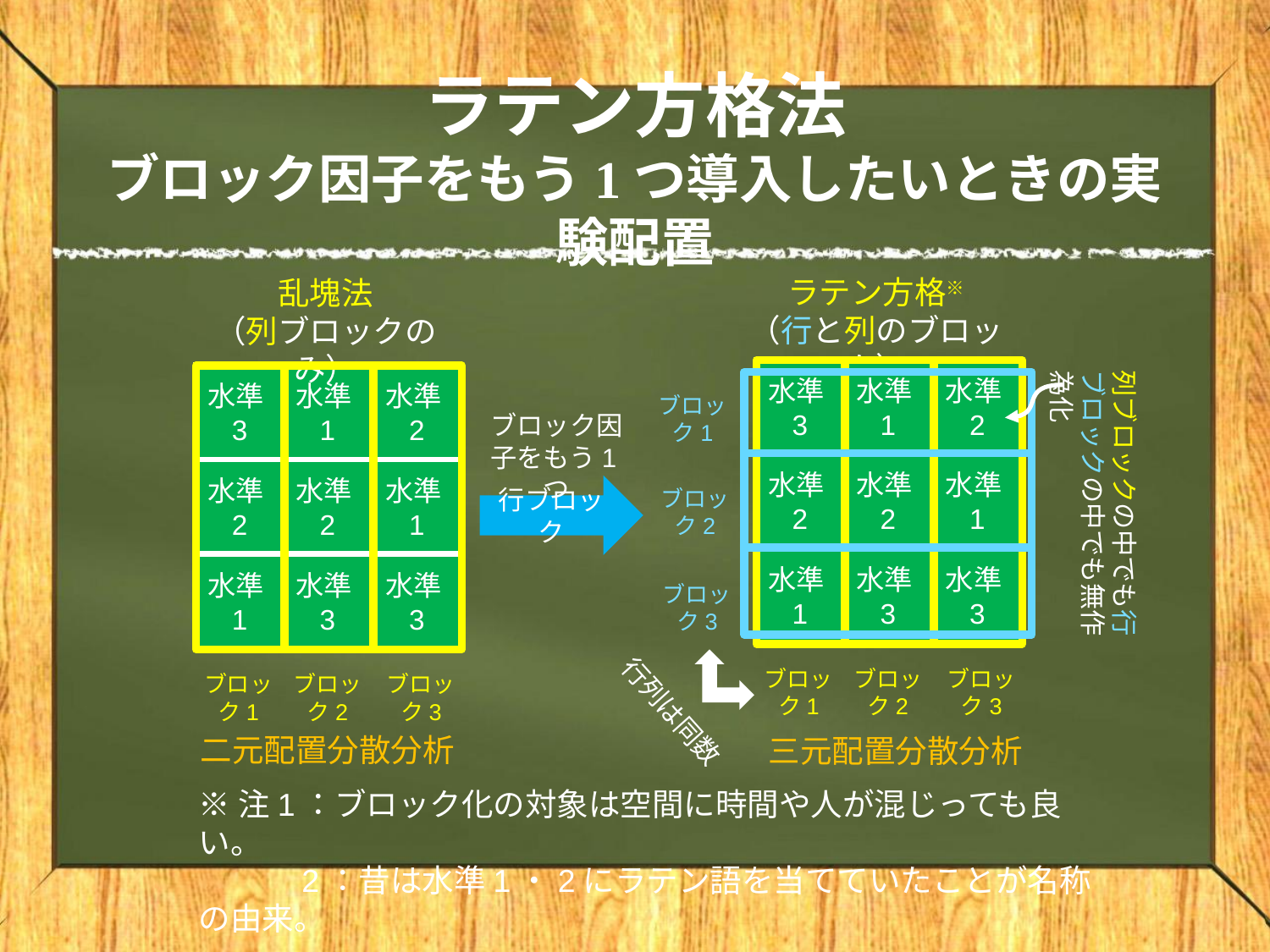

# ラテン方格法 ブロック因子をもう1つ導入したいときの実験配置
ラテン方格※
（行と列のブロック）
乱塊法
（列ブロックのみ）
列ブロックの中でも行ブロックの中でも無作為化
水準3
水準1
水準2

水準3
水準1
水準2

ブロック1
ブロック因子をもう1つ

水準2
水準2
水準1
水準2
水準2
水準1
行ブロック
ブロック2

水準1
水準3
水準3
水準1
水準3
水準3
ブロック3

ブロック1
ブロック2
ブロック3
ブロック1
ブロック2
ブロック3
行列は同数
二元配置分散分析
三元配置分散分析
※注1：ブロック化の対象は空間に時間や人が混じっても良い。
　　　2：昔は水準1・2にラテン語を当てていたことが名称の由来。